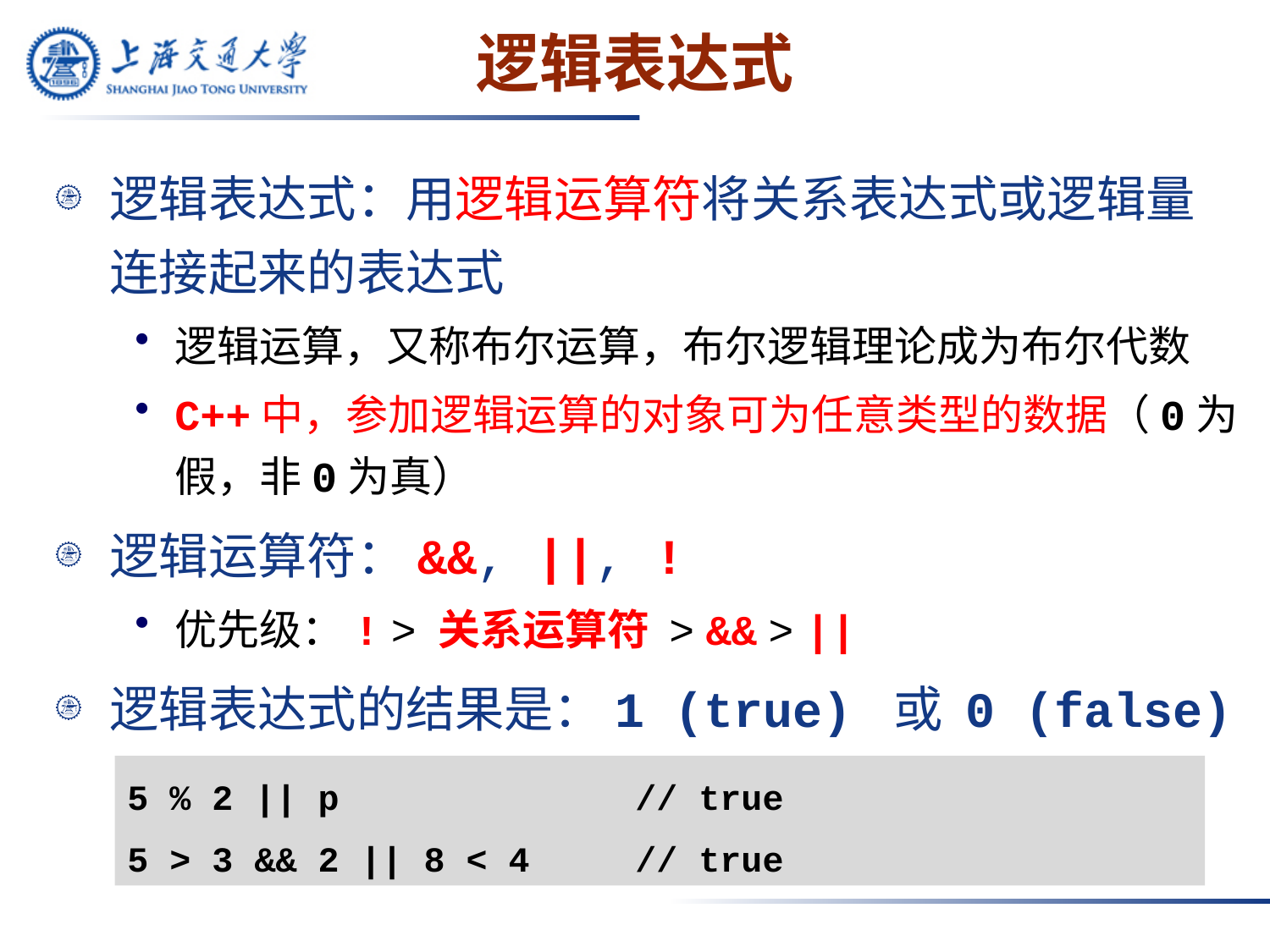

# 逻辑表达式
逻辑表达式：用逻辑运算符将关系表达式或逻辑量连接起来的表达式
逻辑运算，又称布尔运算，布尔逻辑理论成为布尔代数
C++中，参加逻辑运算的对象可为任意类型的数据（0为假，非0为真）
逻辑运算符：&&, ||, !
优先级：! > 关系运算符 > && > ||
逻辑表达式的结果是：1 (true) 或 0 (false)
5 % 2 || p  		// true
5 > 3 && 2 || 8 < 4	// true